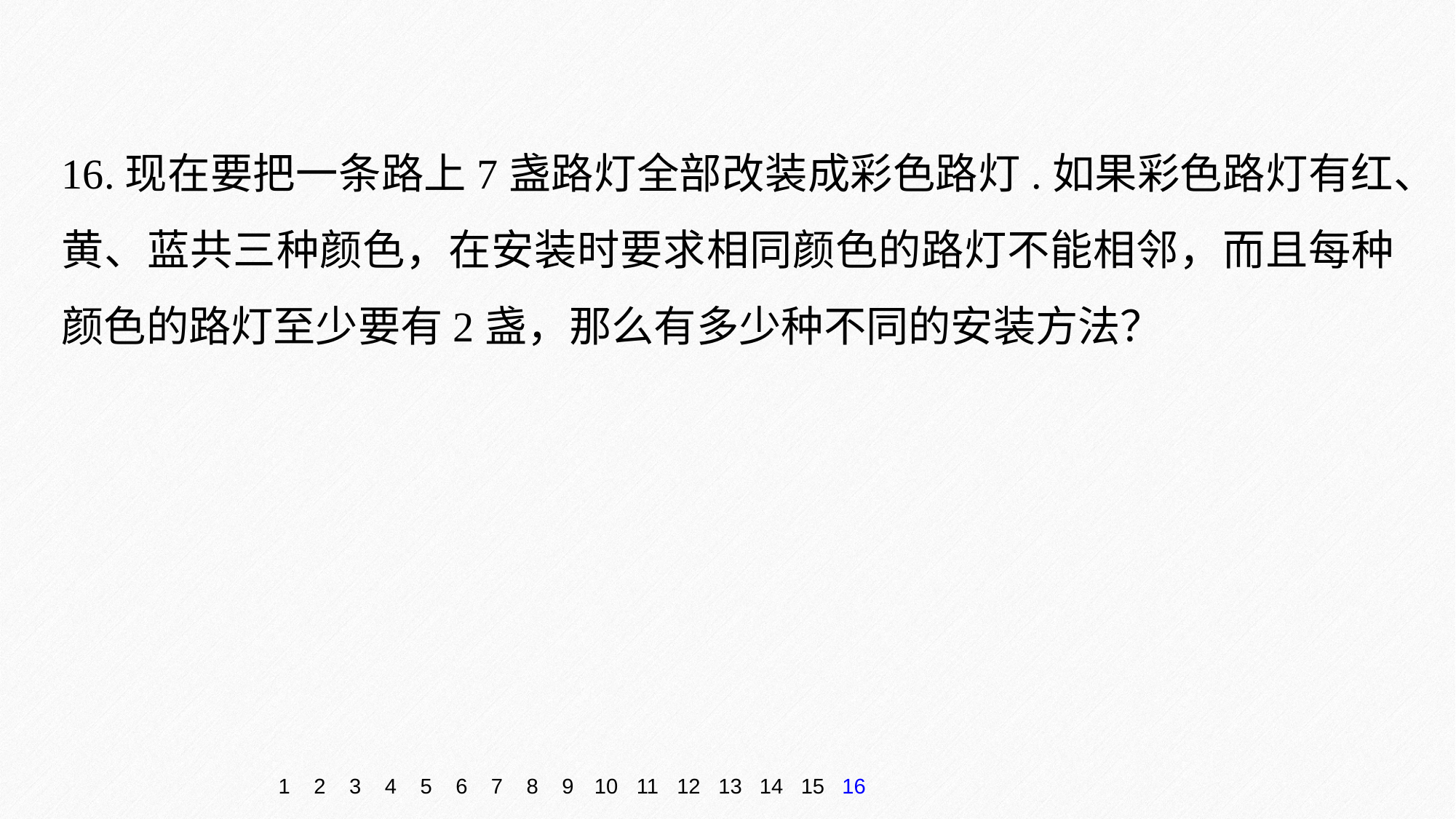

16.现在要把一条路上7盏路灯全部改装成彩色路灯.如果彩色路灯有红、黄、蓝共三种颜色，在安装时要求相同颜色的路灯不能相邻，而且每种颜色的路灯至少要有2盏，那么有多少种不同的安装方法？
1
2
3
4
5
6
7
8
9
10
11
12
13
14
15
16